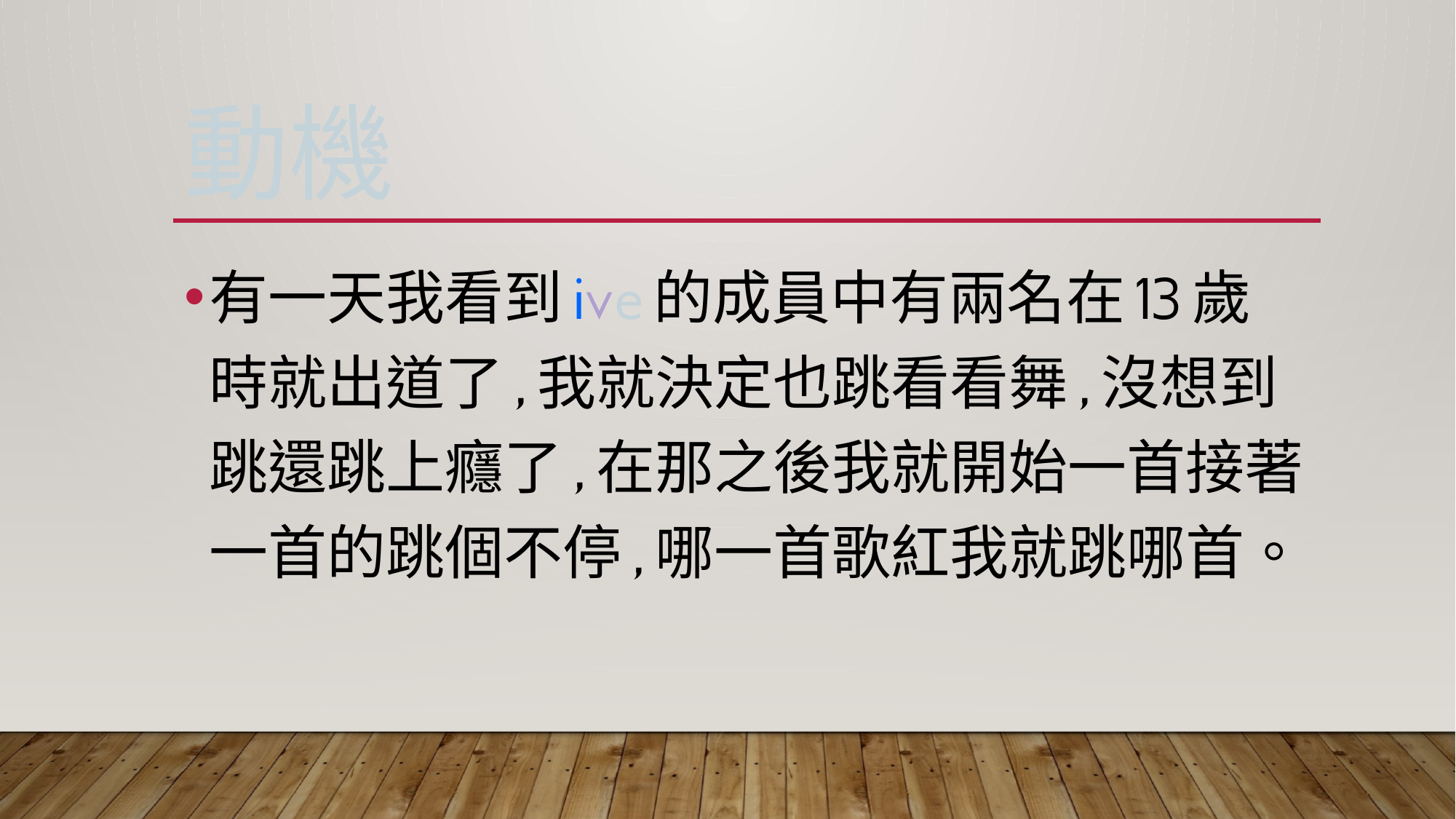

# 動機
有一天我看到ive的成員中有兩名在13歲時就出道了,我就決定也跳看看舞,沒想到跳還跳上癮了,在那之後我就開始一首接著一首的跳個不停,哪一首歌紅我就跳哪首。